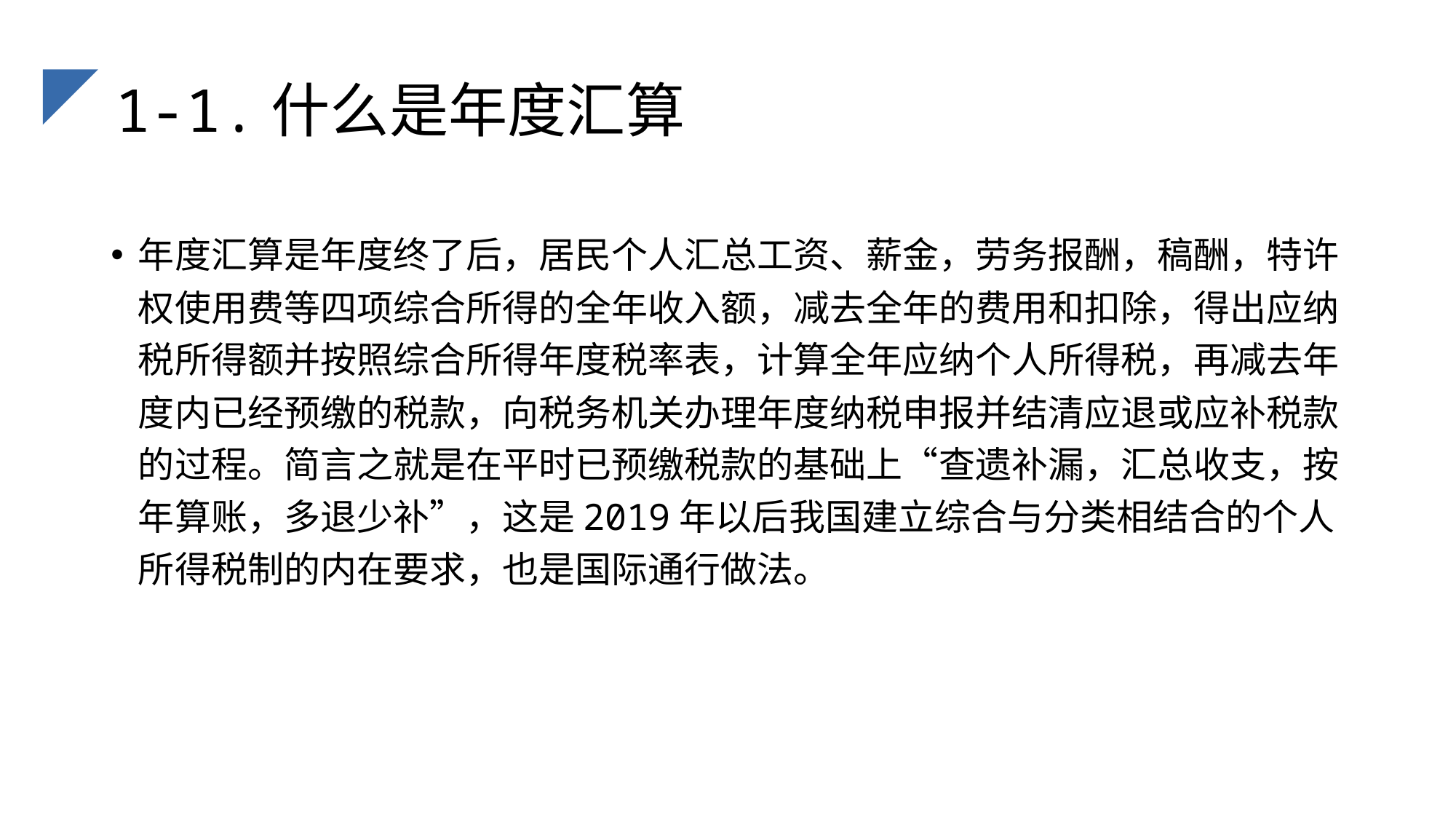

# 1-1.什么是年度汇算
年度汇算是年度终了后，居民个人汇总工资、薪金，劳务报酬，稿酬，特许权使用费等四项综合所得的全年收入额，减去全年的费用和扣除，得出应纳税所得额并按照综合所得年度税率表，计算全年应纳个人所得税，再减去年度内已经预缴的税款，向税务机关办理年度纳税申报并结清应退或应补税款的过程。简言之就是在平时已预缴税款的基础上“查遗补漏，汇总收支，按年算账，多退少补”，这是2019年以后我国建立综合与分类相结合的个人所得税制的内在要求，也是国际通行做法。